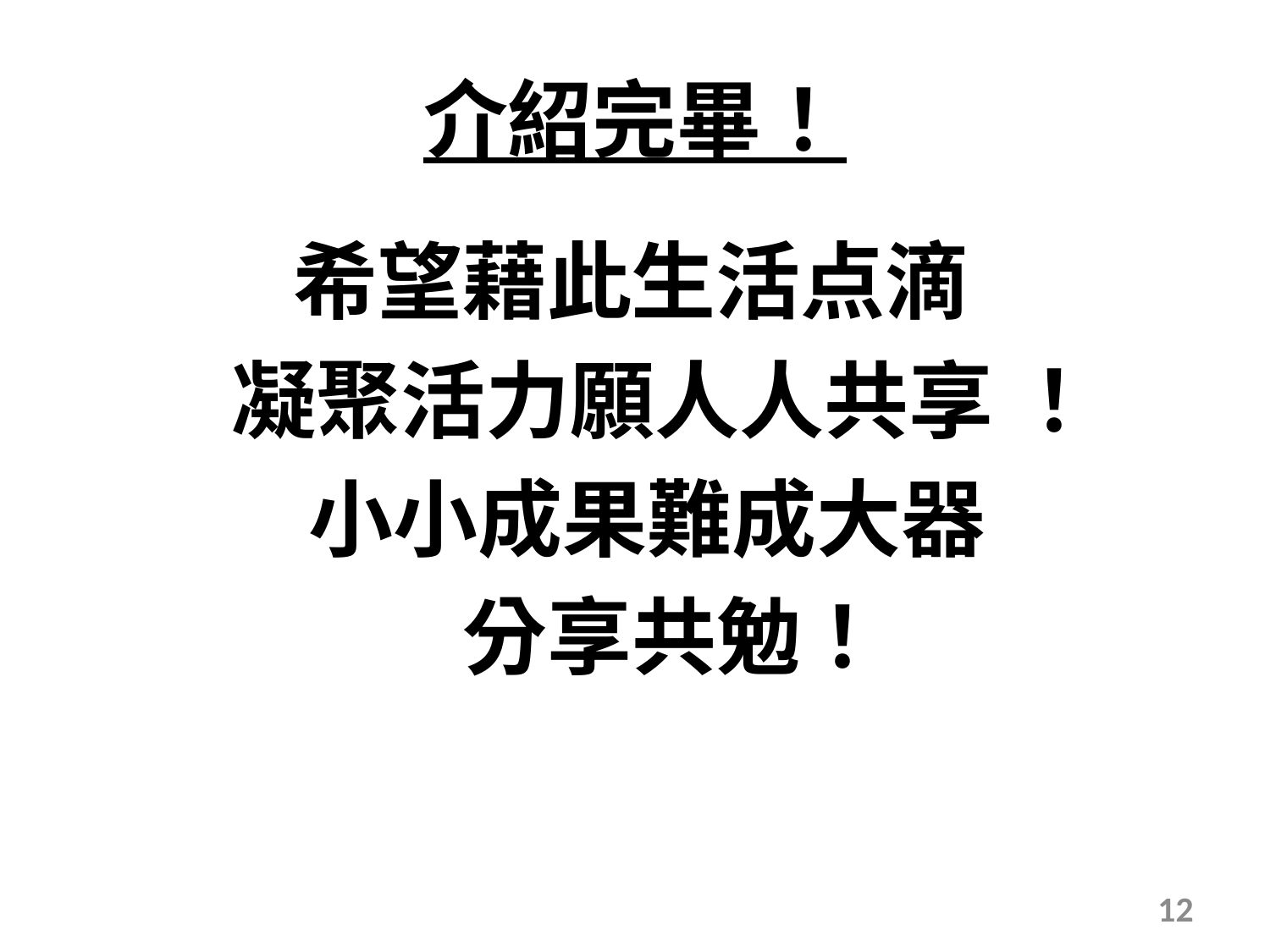

# 介紹完畢！
                希望藉此生活点滴
       凝聚活力願人人共享 ！
           小小成果難成大器
                   分享共勉！
12